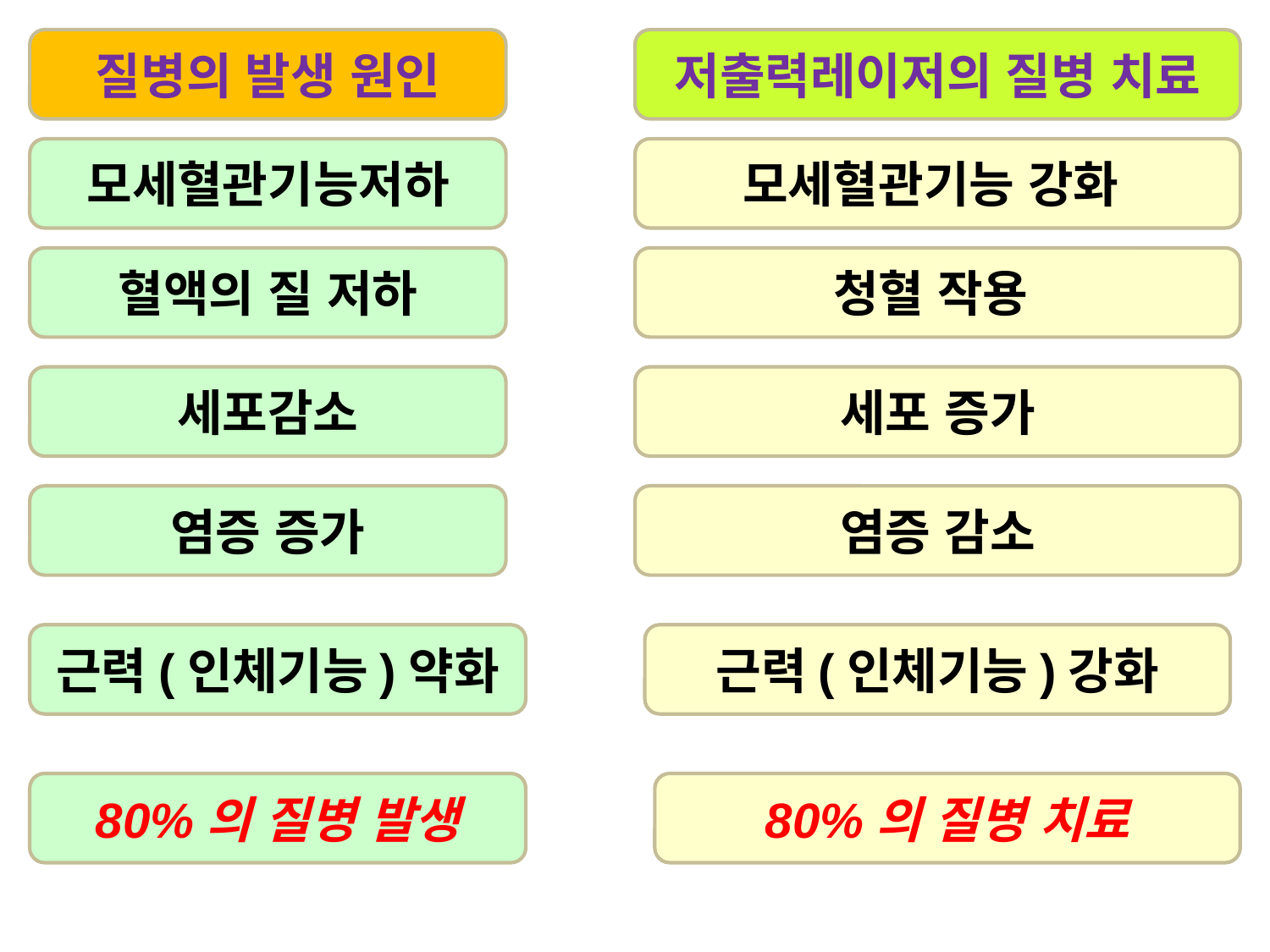

질병의 발생 원인
저출력레이저의 질병 치료
모세혈관기능저하
모세혈관기능 강화
혈액의 질 저하
청혈 작용
세포감소
세포 증가
염증 증가
염증 감소
근력(인체기능)약화
근력(인체기능)강화
80%의 질병 발생
80%의 질병 치료